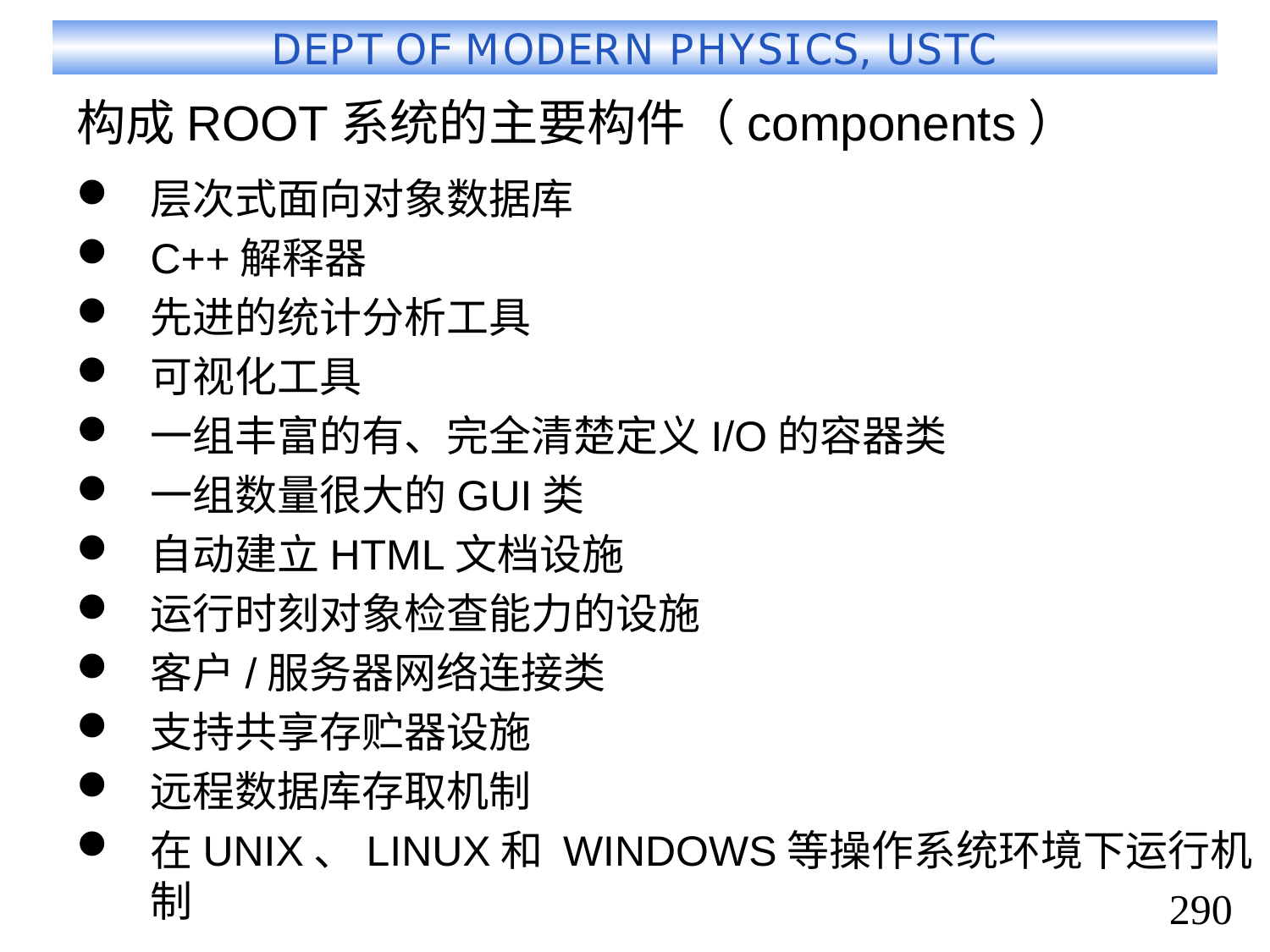

# 构成ROOT系统的主要构件（components）
层次式面向对象数据库
C++解释器
先进的统计分析工具
可视化工具
一组丰富的有、完全清楚定义I/O的容器类
一组数量很大的GUI类
自动建立HTML文档设施
运行时刻对象检查能力的设施
客户/服务器网络连接类
支持共享存贮器设施
远程数据库存取机制
在UNIX、LINUX和 WINDOWS等操作系统环境下运行机制